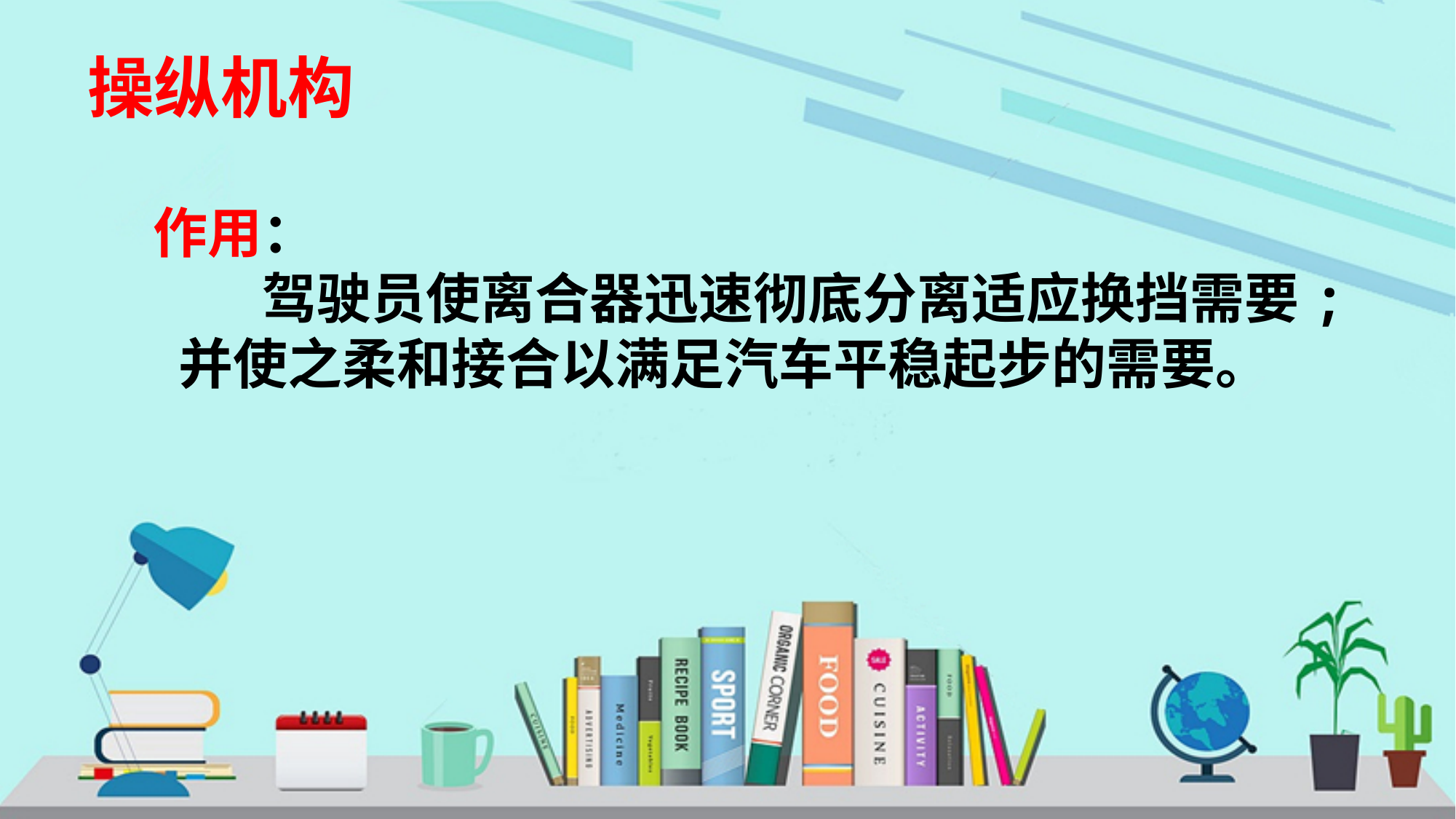

# 操纵机构

作用：
	驾驶员使离合器迅速彻底分离适应换挡需要;
 并使之柔和接合以满足汽车平稳起步的需要。